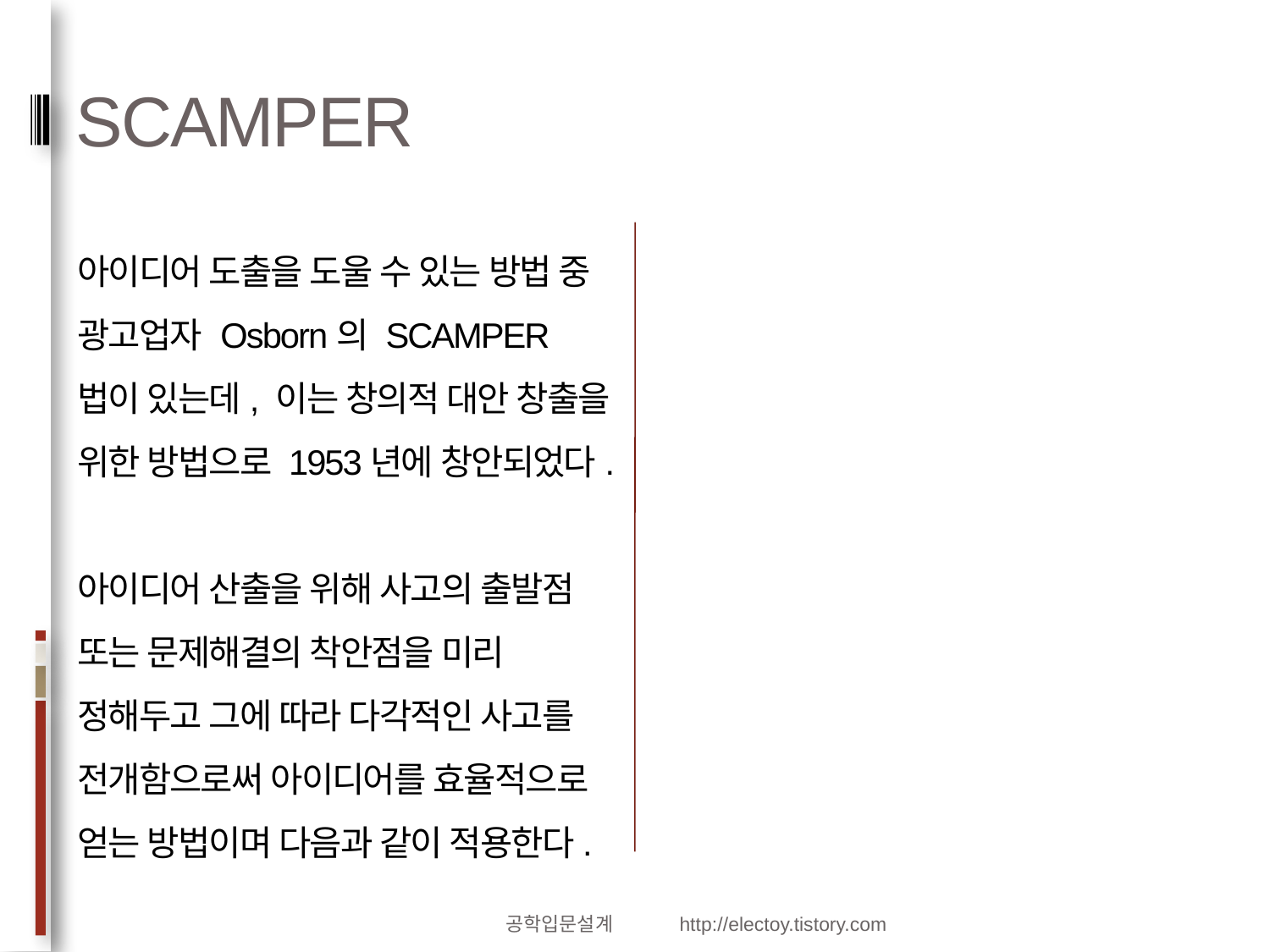

# SCAMPER
아이디어 도출을 도울 수 있는 방법 중 광고업자 Osborn의 SCAMPER법이 있는데, 이는 창의적 대안 창출을 위한 방법으로 1953년에 창안되었다.
아이디어 산출을 위해 사고의 출발점 또는 문제해결의 착안점을 미리 정해두고 그에 따라 다각적인 사고를 전개함으로써 아이디어를 효율적으로 얻는 방법이며 다음과 같이 적용한다.

공학입문설계          http://electoy.tistory.com